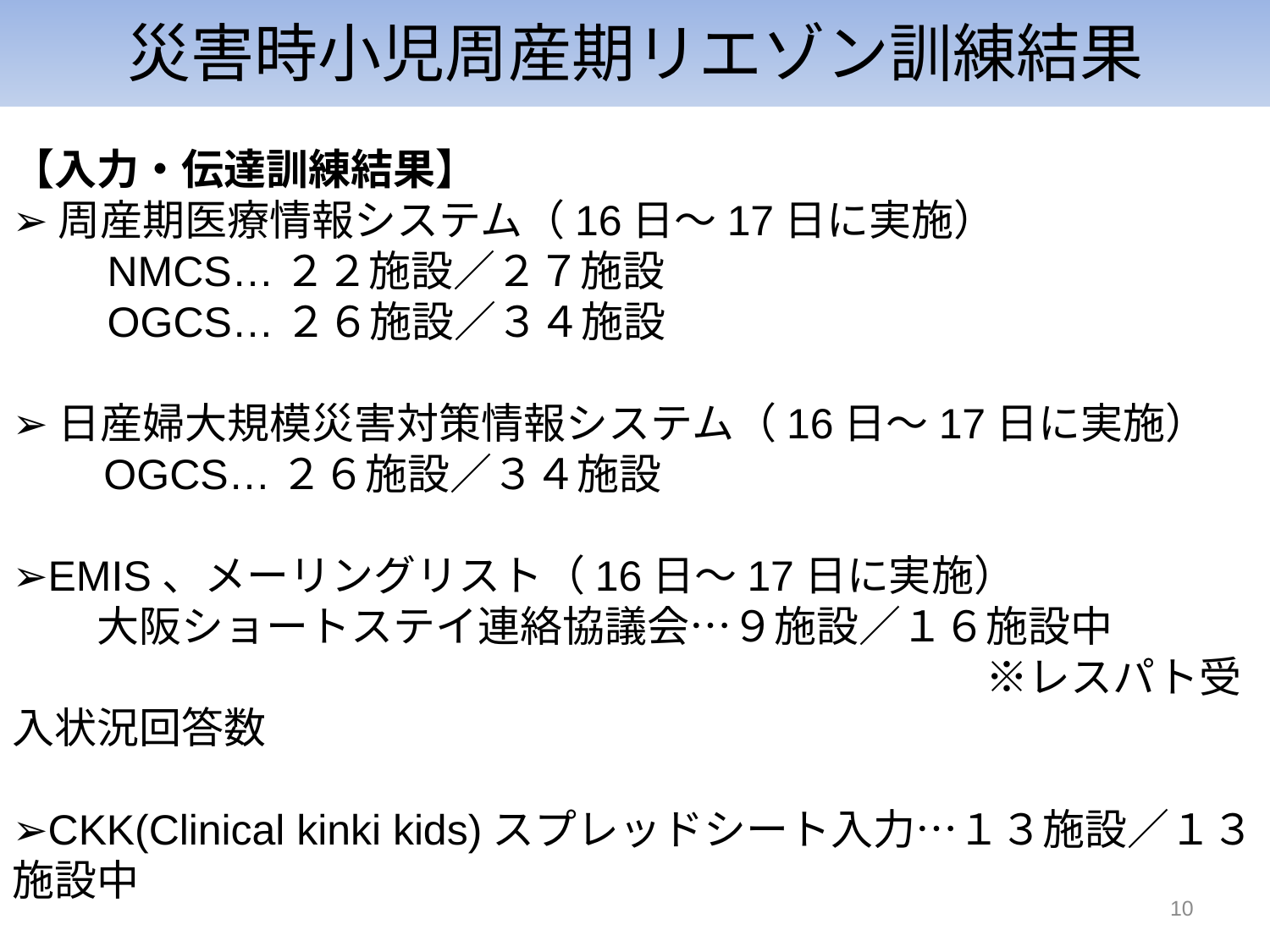

災害時小児周産期リエゾン訓練結果
【入力・伝達訓練結果】
➢周産期医療情報システム（16日～17日に実施）
　　NMCS…２２施設／２７施設
　　OGCS…２６施設／３４施設

➢日産婦大規模災害対策情報システム（16日～17日に実施）
   　OGCS…２６施設／３４施設

➢EMIS、メーリングリスト（16日～17日に実施）
　　大阪ショートステイ連絡協議会…９施設／１６施設中
　　　　　　　　　　　　　　　　　　　　　　　※レスパト受入状況回答数

➢CKK(Clinical kinki kids)スプレッドシート入力…１３施設／１３施設中

10